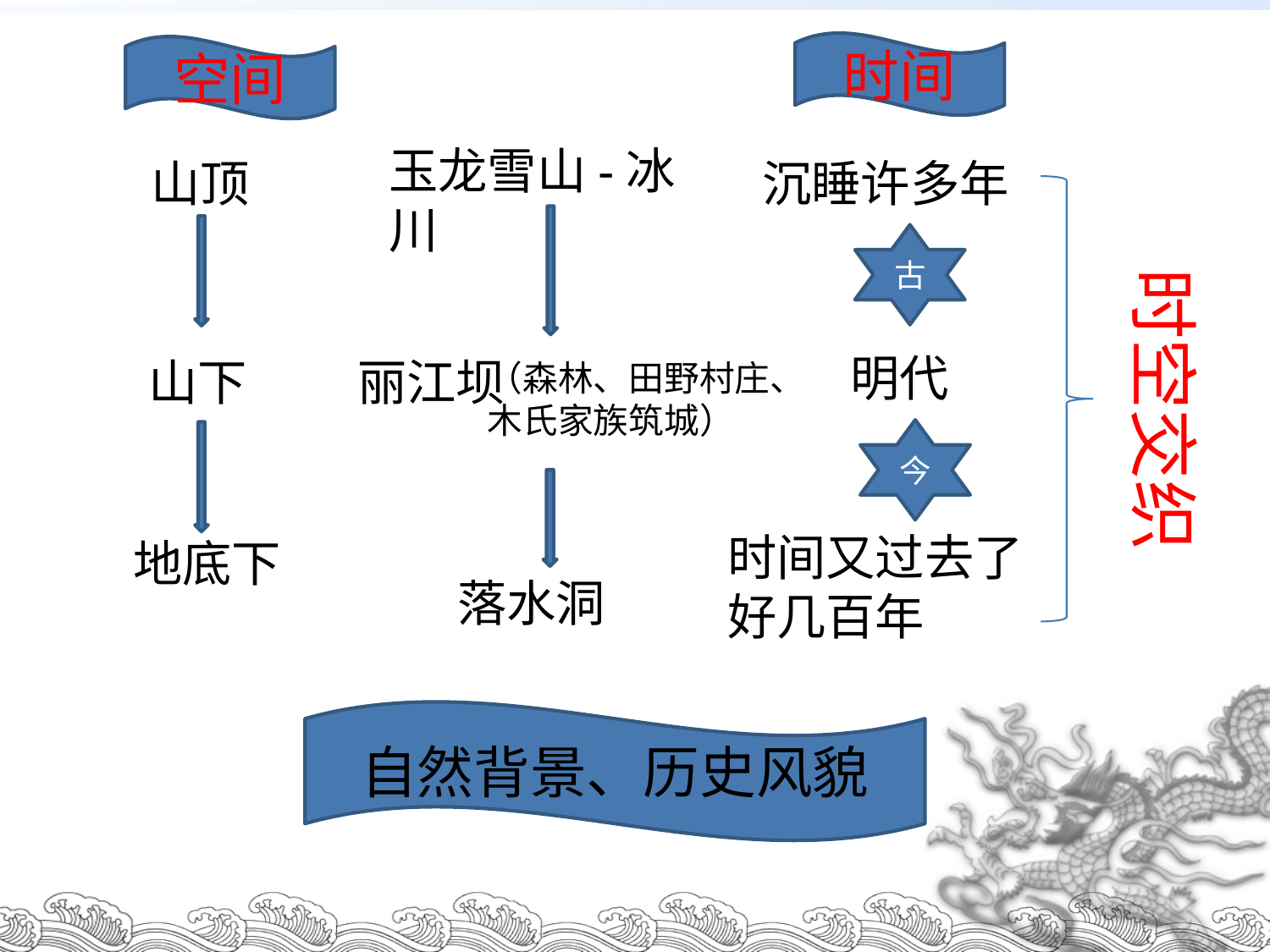

时间
空间
玉龙雪山-冰川
山顶
沉睡许多年

古
时空交织
明代
山下
丽江坝
（森林、田野村庄、木氏家族筑城）
今

时间又过去了好几百年
地底下
落水洞
自然背景、历史风貌